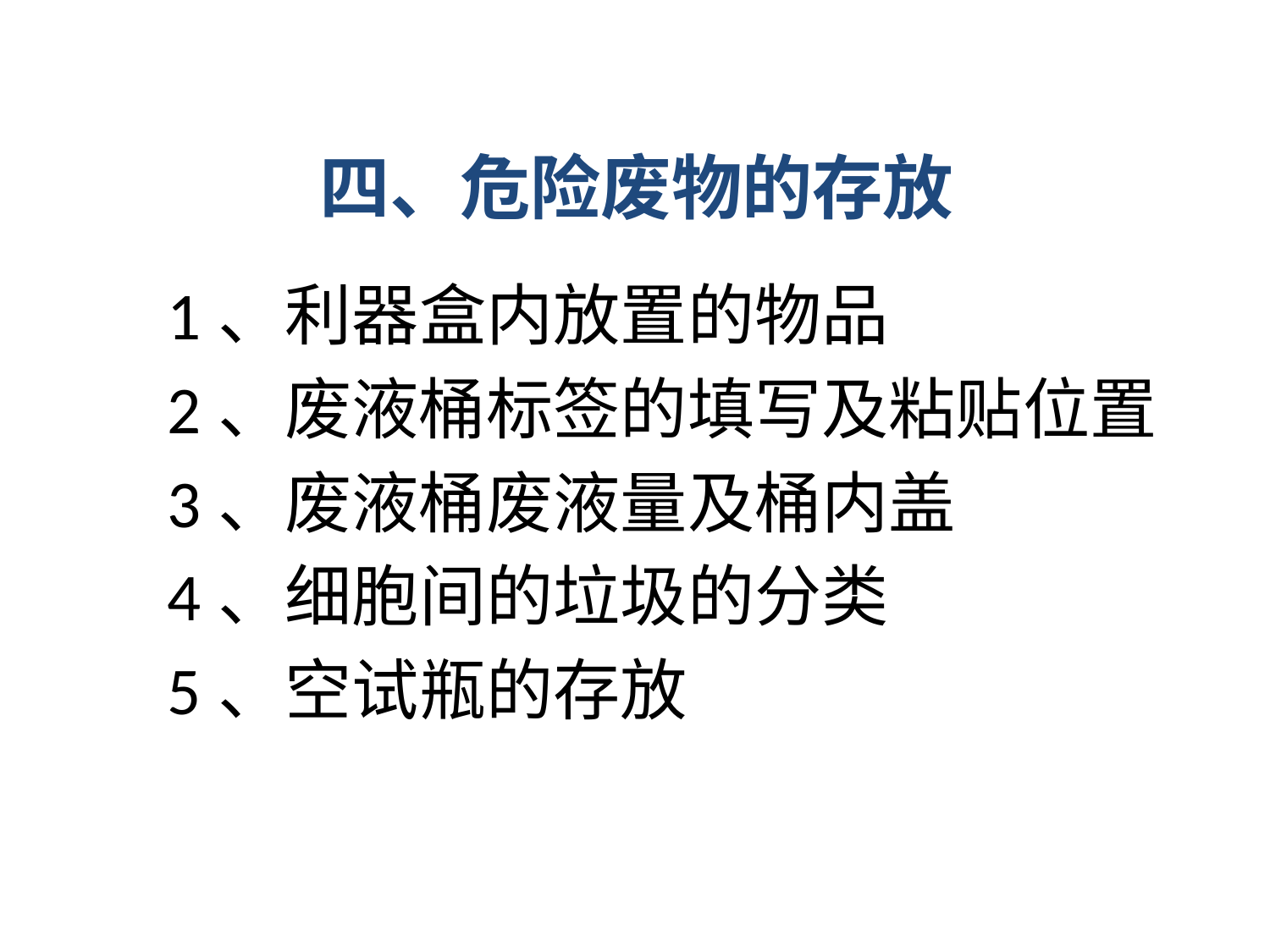

# 四、危险废物的存放
1、利器盒内放置的物品
2、废液桶标签的填写及粘贴位置
3、废液桶废液量及桶内盖
4、细胞间的垃圾的分类
5、空试瓶的存放